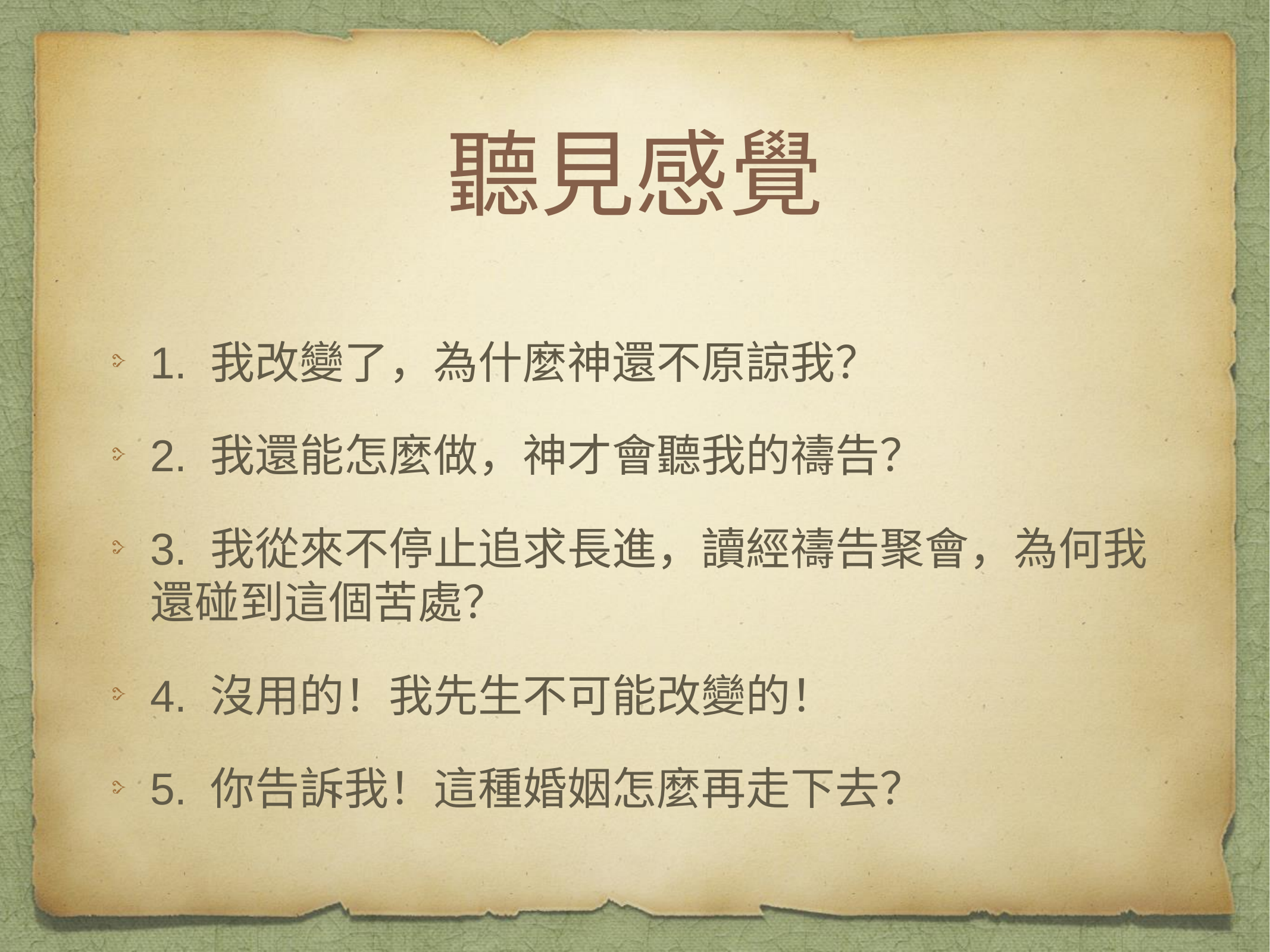

# 聽見感覺
1. 我改變了，為什麼神還不原諒我？
2. 我還能怎麼做，神才會聽我的禱告？
3. 我從來不停止追求長進，讀經禱告聚會，為何我還碰到這個苦處？
4. 沒用的！我先生不可能改變的！
5. 你告訴我！這種婚姻怎麼再走下去？